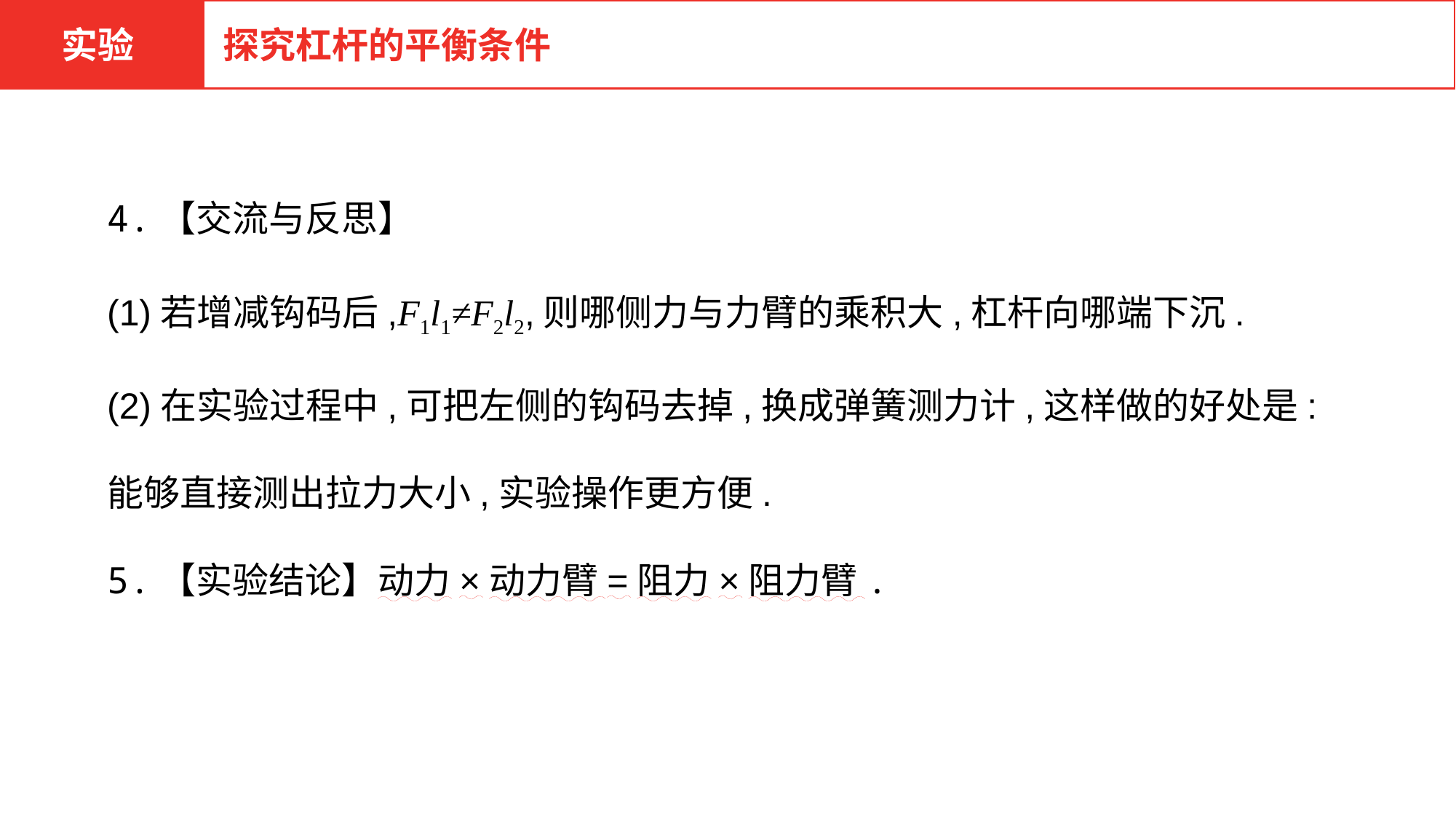

实验
探究杠杆的平衡条件
4.【交流与反思】
(1)若增减钩码后,F1l1≠F2l2,则哪侧力与力臂的乘积大,杠杆向哪端下沉.
(2)在实验过程中,可把左侧的钩码去掉,换成弹簧测力计,这样做的好处是:能够直接测出拉力大小,实验操作更方便.
5.【实验结论】动力×动力臂=阻力×阻力臂.